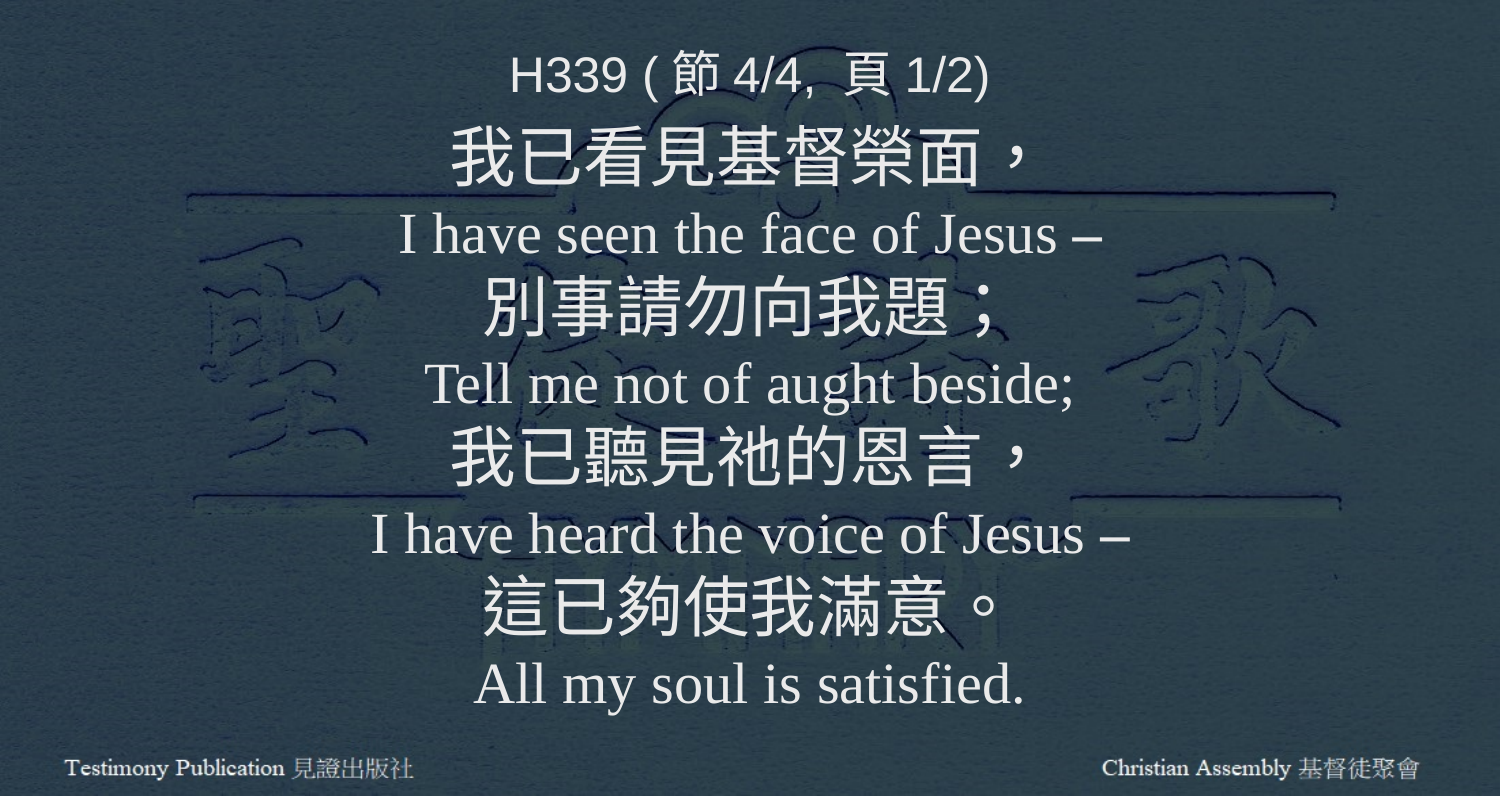

H339 (節4/4, 頁1/2)
我已看見基督榮面，
I have seen the face of Jesus –
別事請勿向我題；
Tell me not of aught beside;
我已聽見祂的恩言，
I have heard the voice of Jesus –
這已夠使我滿意。
All my soul is satisfied.